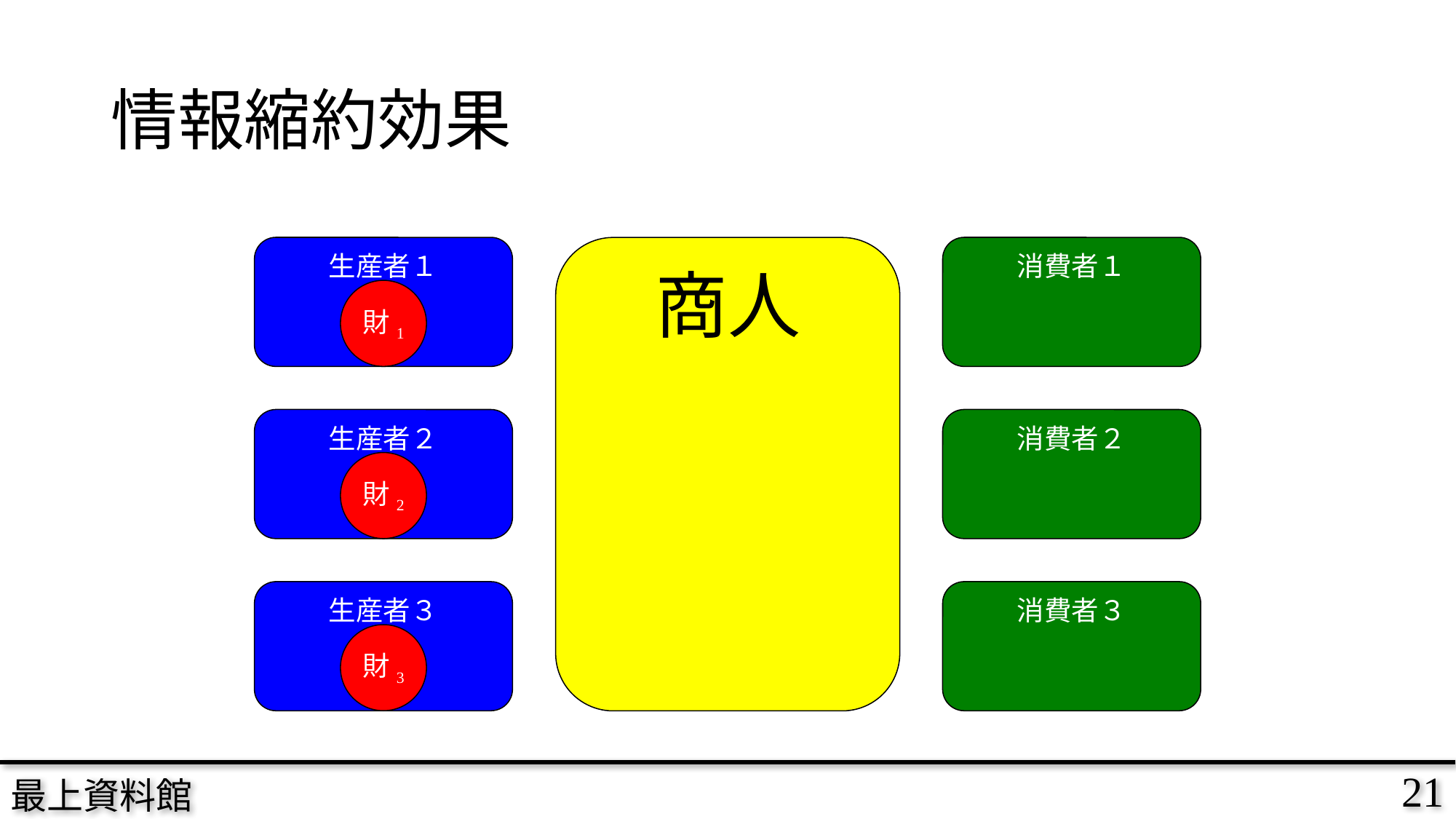

# 情報縮約効果
生産者１
消費者１
商人
財1
生産者２
消費者２
財2
生産者３
消費者３
財3